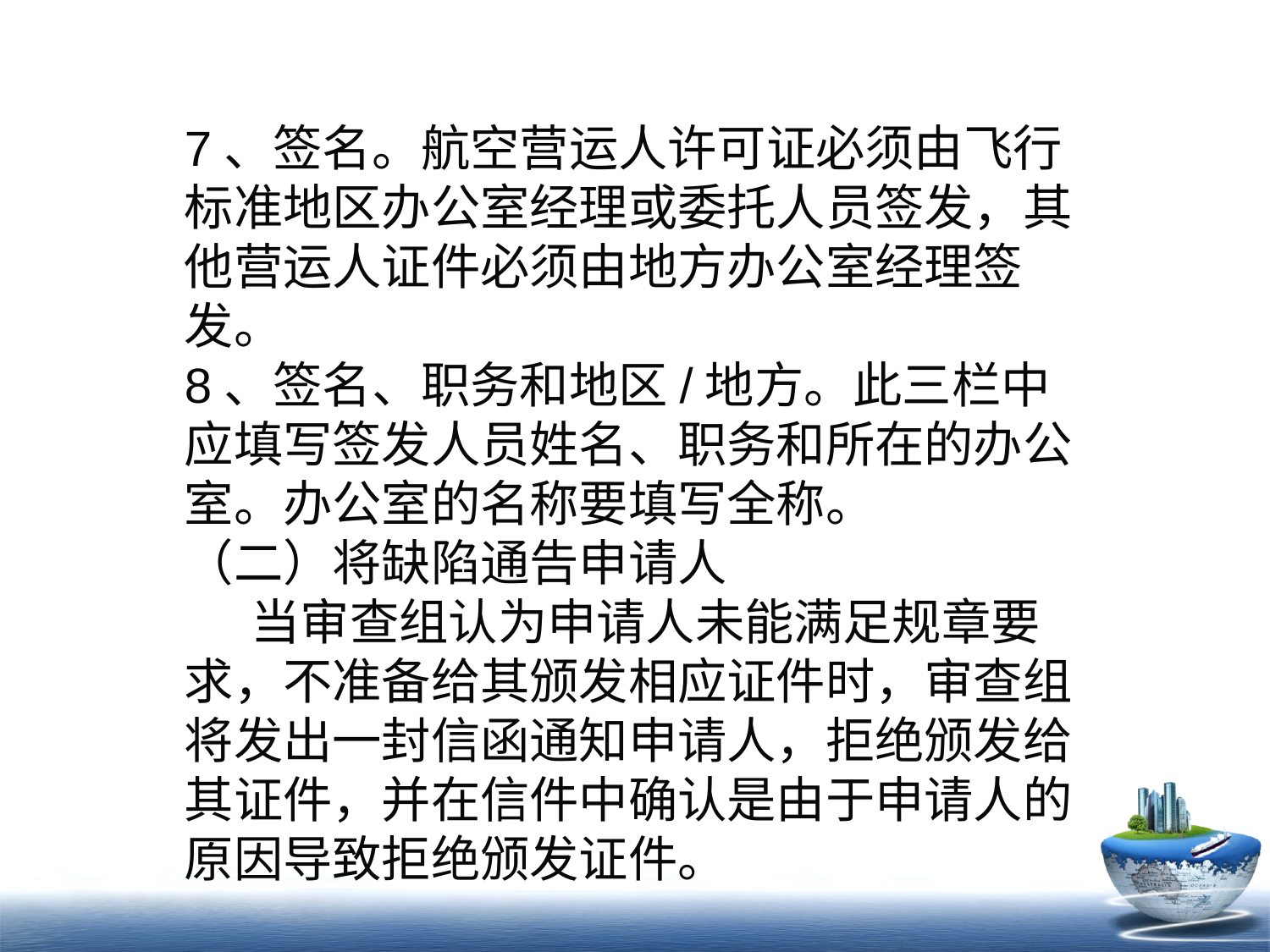

7、签名。航空营运人许可证必须由飞行标准地区办公室经理或委托人员签发，其他营运人证件必须由地方办公室经理签发。
8、签名、职务和地区/地方。此三栏中应填写签发人员姓名、职务和所在的办公室。办公室的名称要填写全称。
（二）将缺陷通告申请人
     当审查组认为申请人未能满足规章要求，不准备给其颁发相应证件时，审查组将发出一封信函通知申请人，拒绝颁发给其证件，并在信件中确认是由于申请人的原因导致拒绝颁发证件。